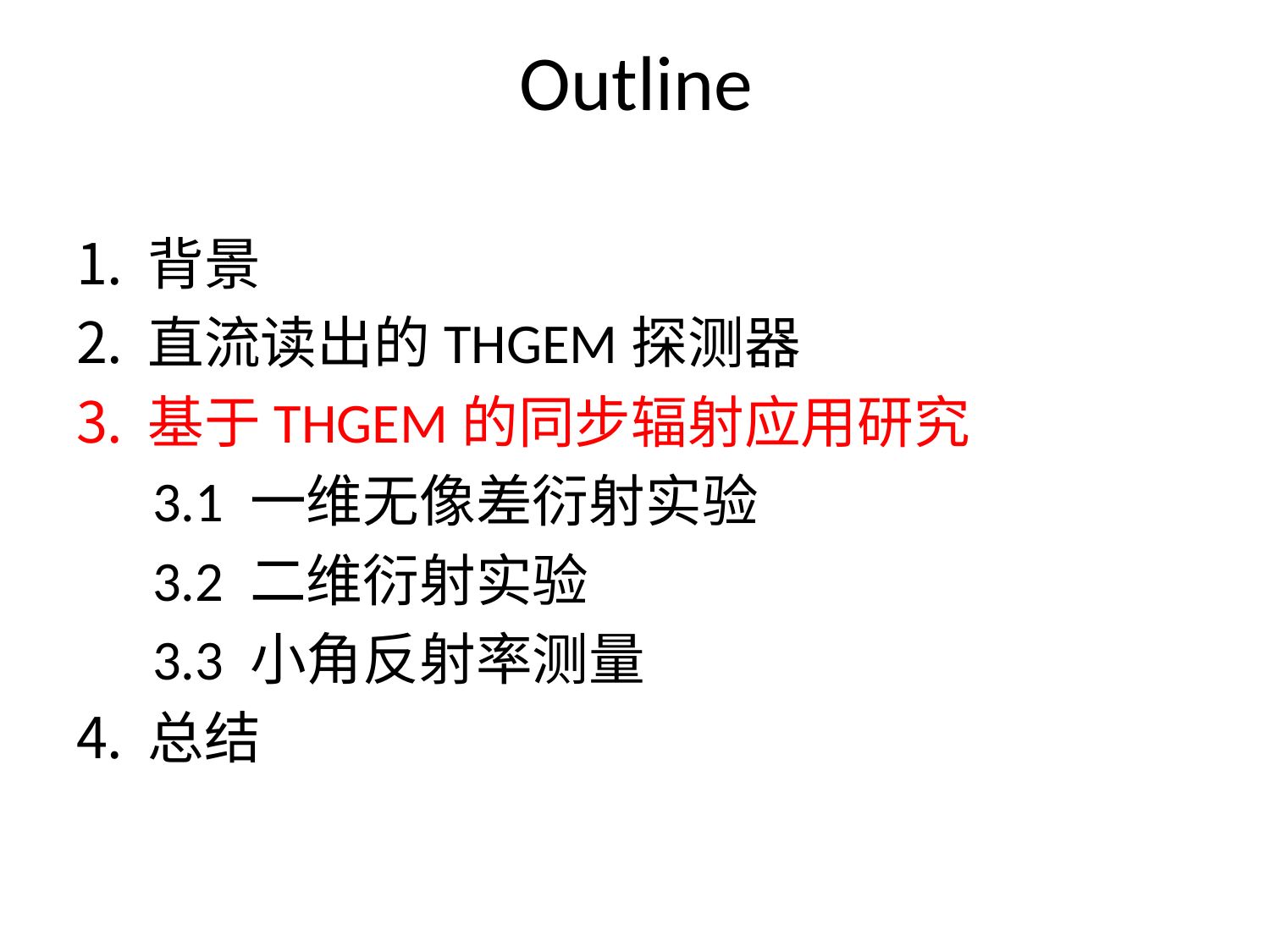

# Outline
背景
直流读出的THGEM探测器
基于THGEM的同步辐射应用研究
      3.1 一维无像差衍射实验
      3.2 二维衍射实验
      3.3 小角反射率测量
总结